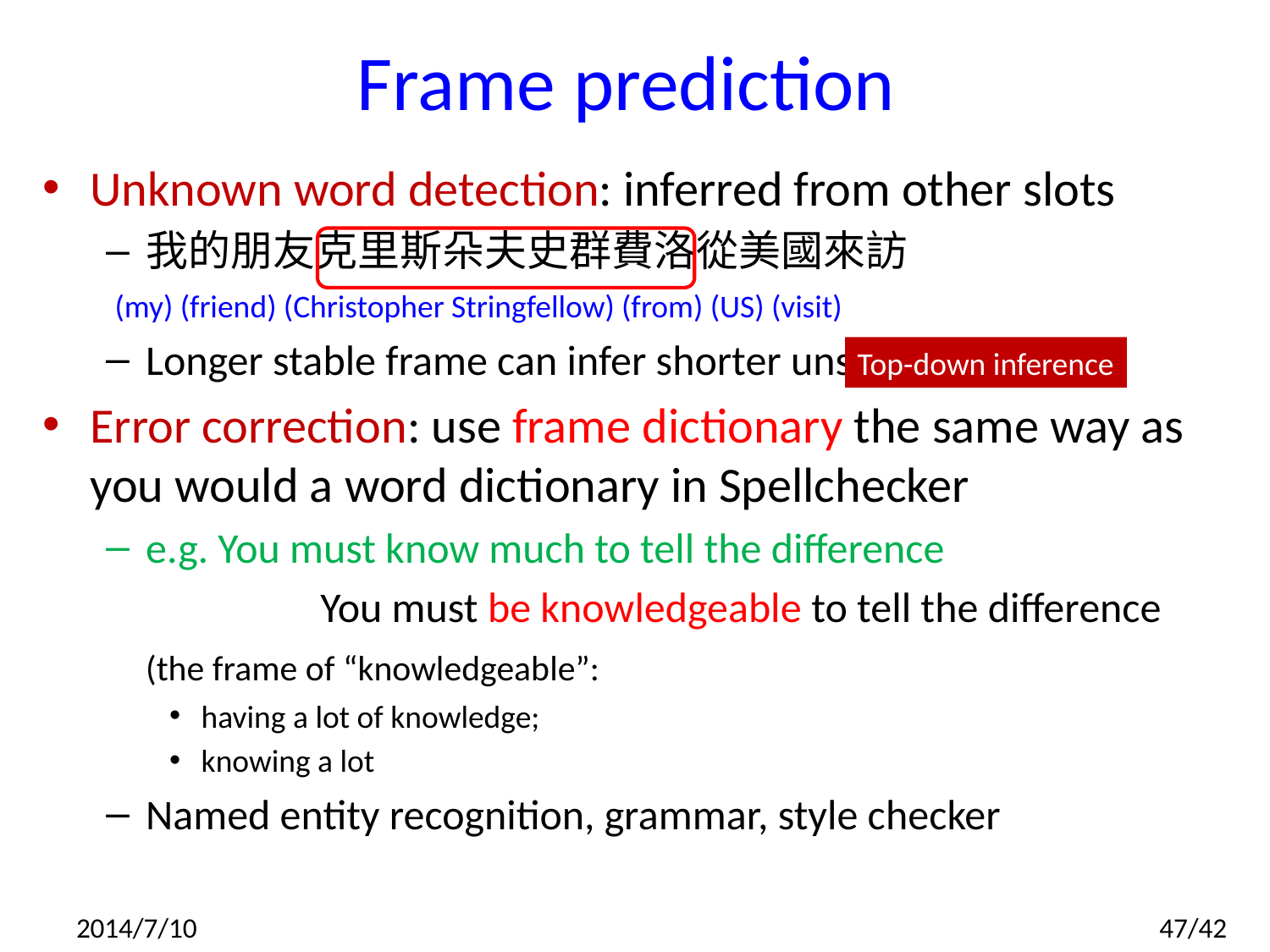

# Frame prediction
Unknown word detection: inferred from other slots
我的朋友克里斯朵夫史群費洛從美國來訪
         (my) (friend) (Christopher Stringfellow) (from) (US) (visit)
Longer stable frame can infer shorter unstable ones
Error correction: use frame dictionary the same way as you would a word dictionary in Spellchecker
e.g. You must know much to tell the difference
		     You must be knowledgeable to tell the difference
	(the frame of “knowledgeable”:
having a lot of knowledge;
knowing a lot
Named entity recognition, grammar, style checker

Top-down inference
2014/7/10
47/42